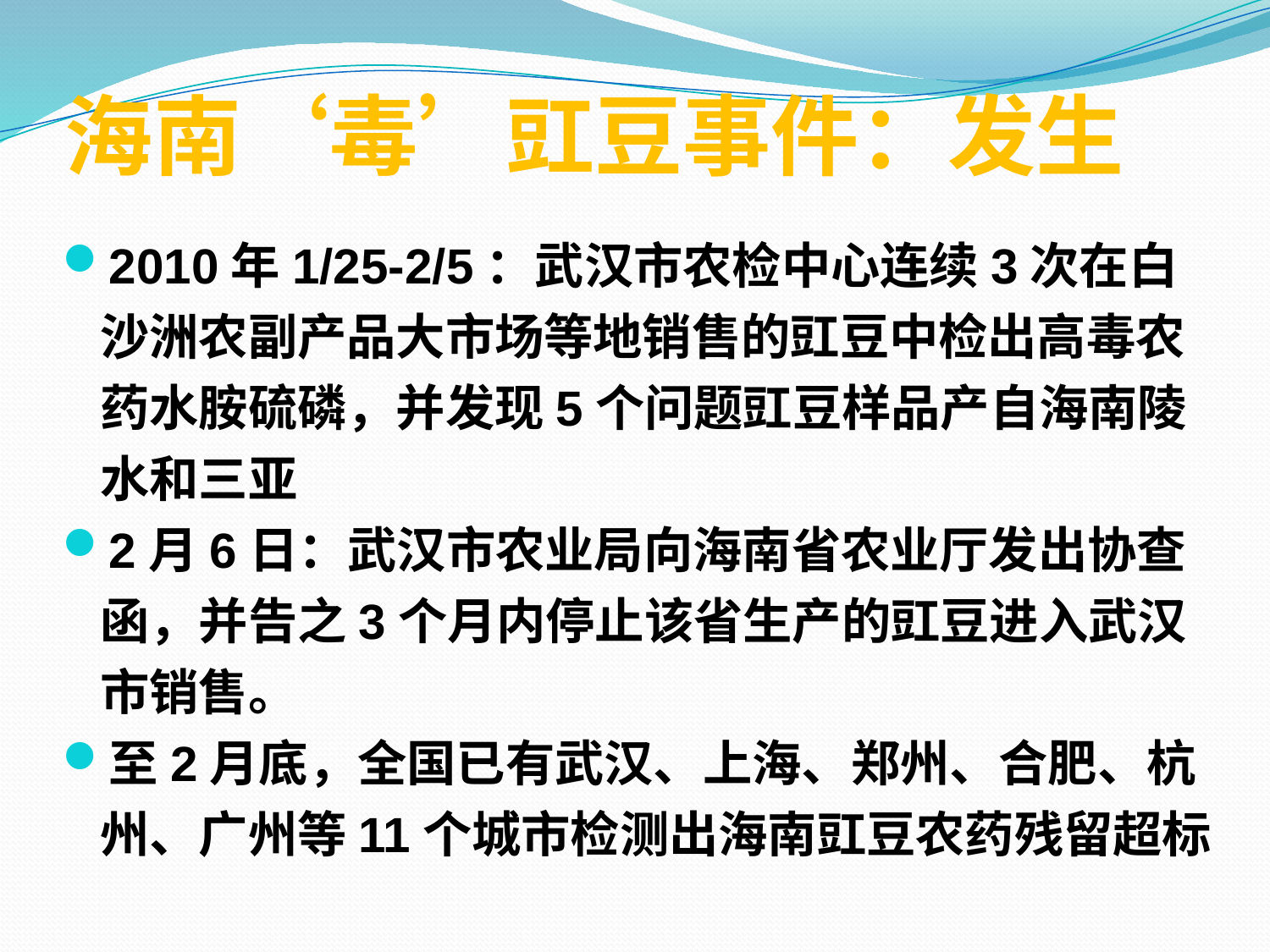

# 海南‘毒’豇豆事件：发生
2010年1/25-2/5：武汉市农检中心连续3次在白沙洲农副产品大市场等地销售的豇豆中检出高毒农药水胺硫磷，并发现5个问题豇豆样品产自海南陵水和三亚
2月6日：武汉市农业局向海南省农业厅发出协查函，并告之3个月内停止该省生产的豇豆进入武汉市销售。
至2月底，全国已有武汉、上海、郑州、合肥、杭州、广州等11个城市检测出海南豇豆农药残留超标